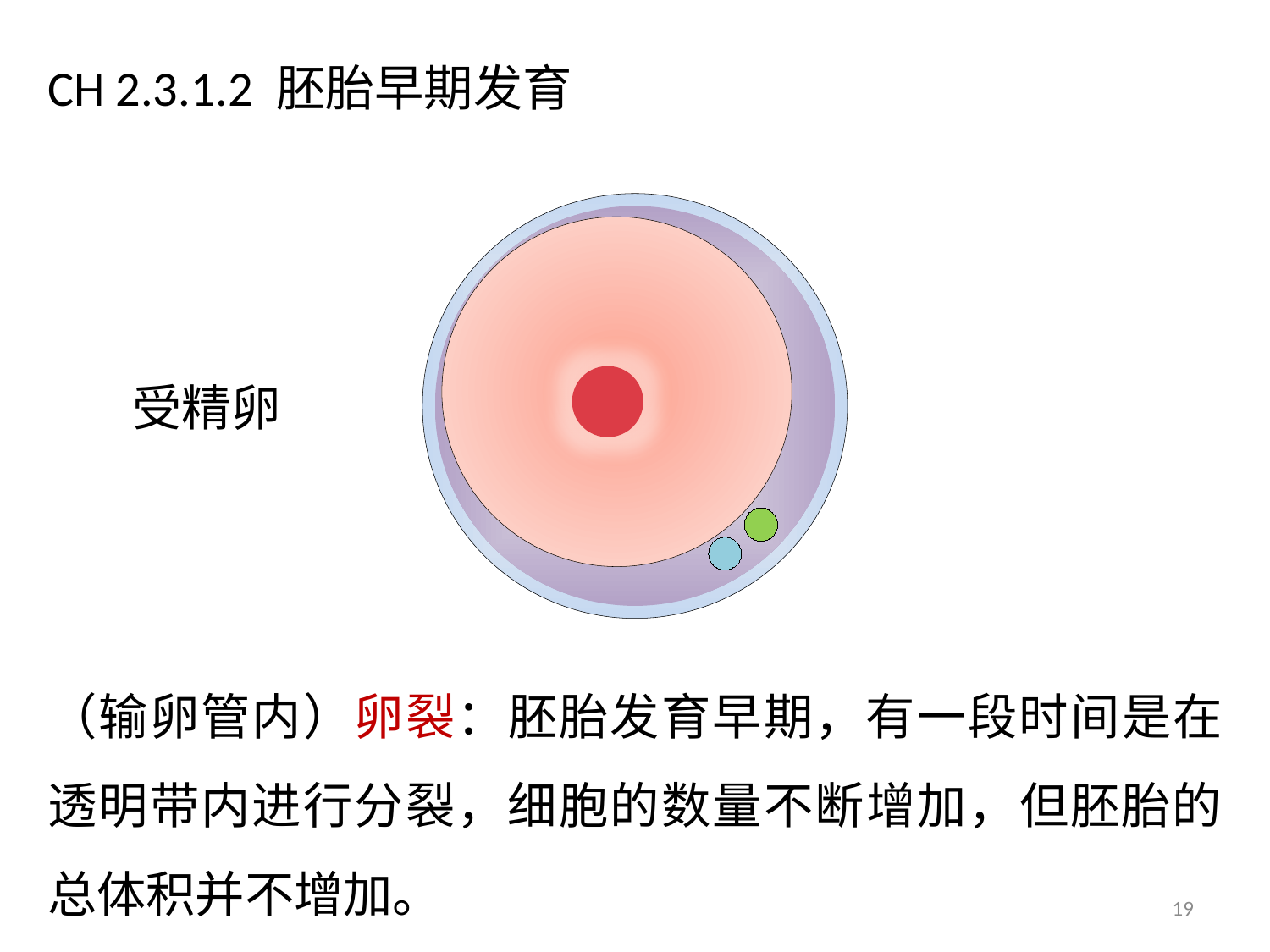

CH 2.3.1.2 胚胎早期发育

受精卵

（输卵管内）卵裂：胚胎发育早期，有一段时间是在透明带内进行分裂，细胞的数量不断增加，但胚胎的总体积并不增加。
19